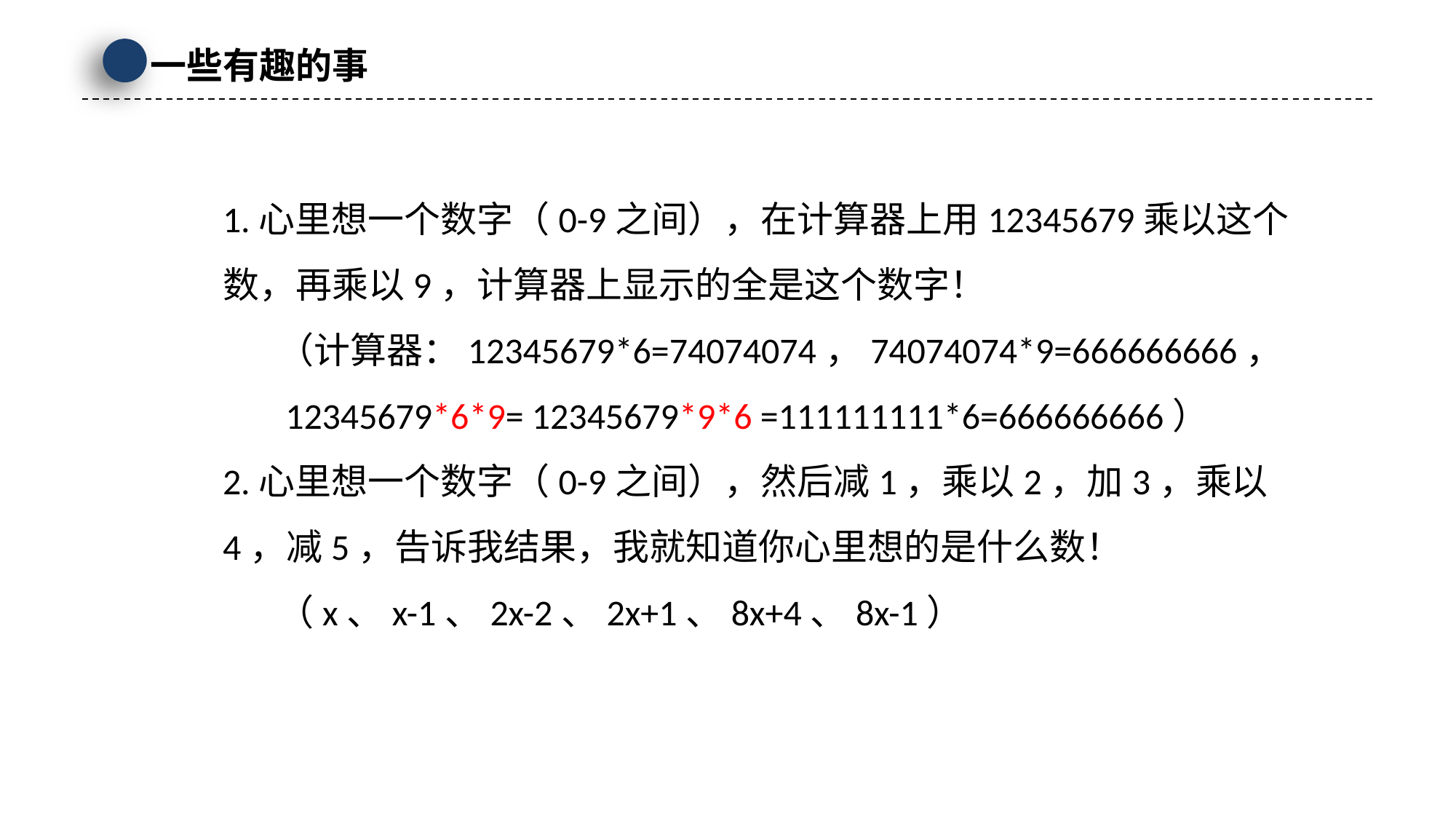

一些有趣的事
1.心里想一个数字（0-9之间），在计算器上用12345679乘以这个数，再乘以9，计算器上显示的全是这个数字！
（计算器：12345679*6=74074074，74074074*9=666666666，
 12345679*6*9= 12345679*9*6 =111111111*6=666666666）
2.心里想一个数字（0-9之间），然后减1，乘以2，加3，乘以4，减5，告诉我结果，我就知道你心里想的是什么数！
（x、x-1、2x-2、2x+1、8x+4、8x-1）